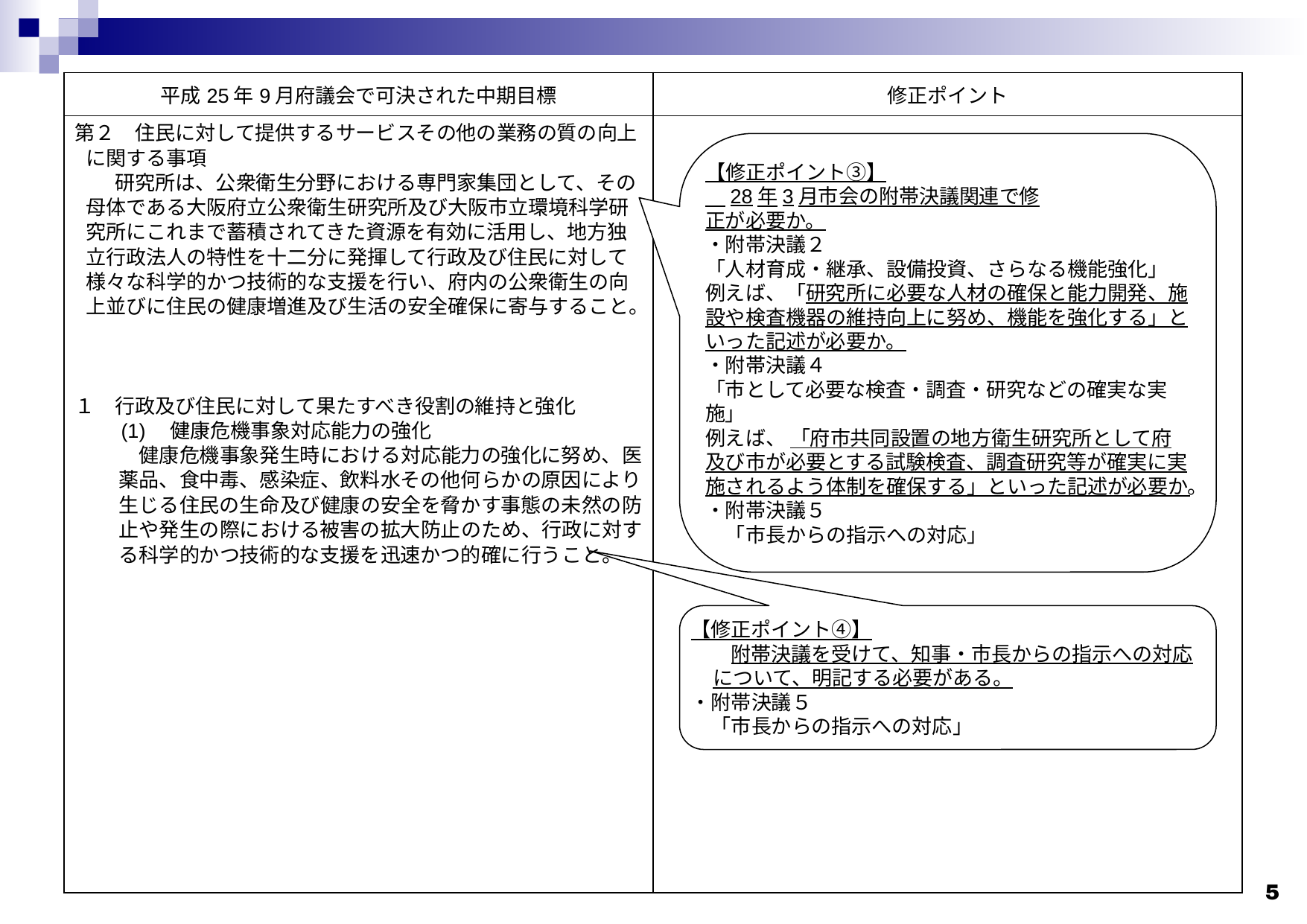

| 平成25年9月府議会で可決された中期目標 | 修正ポイント |
| --- | --- |
| 第２　住民に対して提供するサービスその他の業務の質の向上に関する事項 　　研究所は、公衆衛生分野における専門家集団として、その母体である大阪府立公衆衛生研究所及び大阪市立環境科学研究所にこれまで蓄積されてきた資源を有効に活用し、地方独立行政法人の特性を十二分に発揮して行政及び住民に対して様々な科学的かつ技術的な支援を行い、府内の公衆衛生の向上並びに住民の健康増進及び生活の安全確保に寄与すること。 １　行政及び住民に対して果たすべき役割の維持と強化 　　(1)　健康危機事象対応能力の強化 　健康危機事象発生時における対応能力の強化に努め、医薬品、食中毒、感染症、飲料水その他何らかの原因により生じる住民の生命及び健康の安全を脅かす事態の未然の防止や発生の際における被害の拡大防止のため、行政に対する科学的かつ技術的な支援を迅速かつ的確に行うこと。 |  |
【修正ポイント③】
　28年3月市会の附帯決議関連で修
正が必要か。
・附帯決議２
「人材育成・継承、設備投資、さらなる機能強化」
例えば、「研究所に必要な人材の確保と能力開発、施設や検査機器の維持向上に努め、機能を強化する」といった記述が必要か。
・附帯決議４
「市として必要な検査・調査・研究などの確実な実施」
例えば、 「府市共同設置の地方衛生研究所として府及び市が必要とする試験検査、調査研究等が確実に実施されるよう体制を確保する」といった記述が必要か。
・附帯決議５
　「市長からの指示への対応」
【修正ポイント④】
　　附帯決議を受けて、知事・市長からの指示への対応について、明記する必要がある。
・附帯決議５
　「市長からの指示への対応」
5